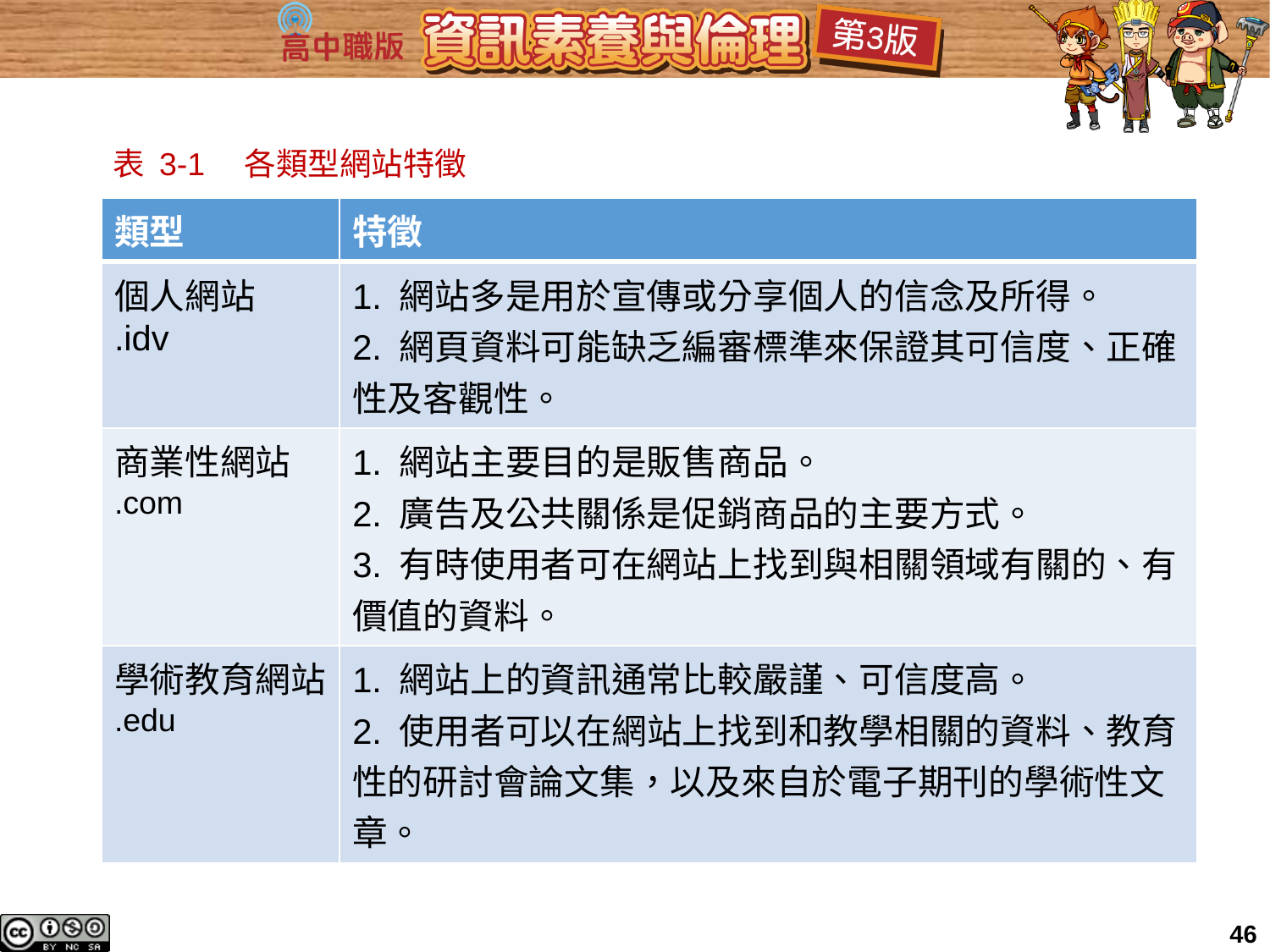

表 3-1　各類型網站特徵
| 類型 | 特徵 |
| --- | --- |
| 個人網站 .idv | 1. 網站多是用於宣傳或分享個人的信念及所得。 2. 網頁資料可能缺乏編審標準來保證其可信度、正確性及客觀性。 |
| 商業性網站 .com | 1. 網站主要目的是販售商品。 2. 廣告及公共關係是促銷商品的主要方式。 3. 有時使用者可在網站上找到與相關領域有關的、有價值的資料。 |
| 學術教育網站 .edu | 1. 網站上的資訊通常比較嚴謹、可信度高。 2. 使用者可以在網站上找到和教學相關的資料、教育性的研討會論文集，以及來自於電子期刊的學術性文章。 |
46